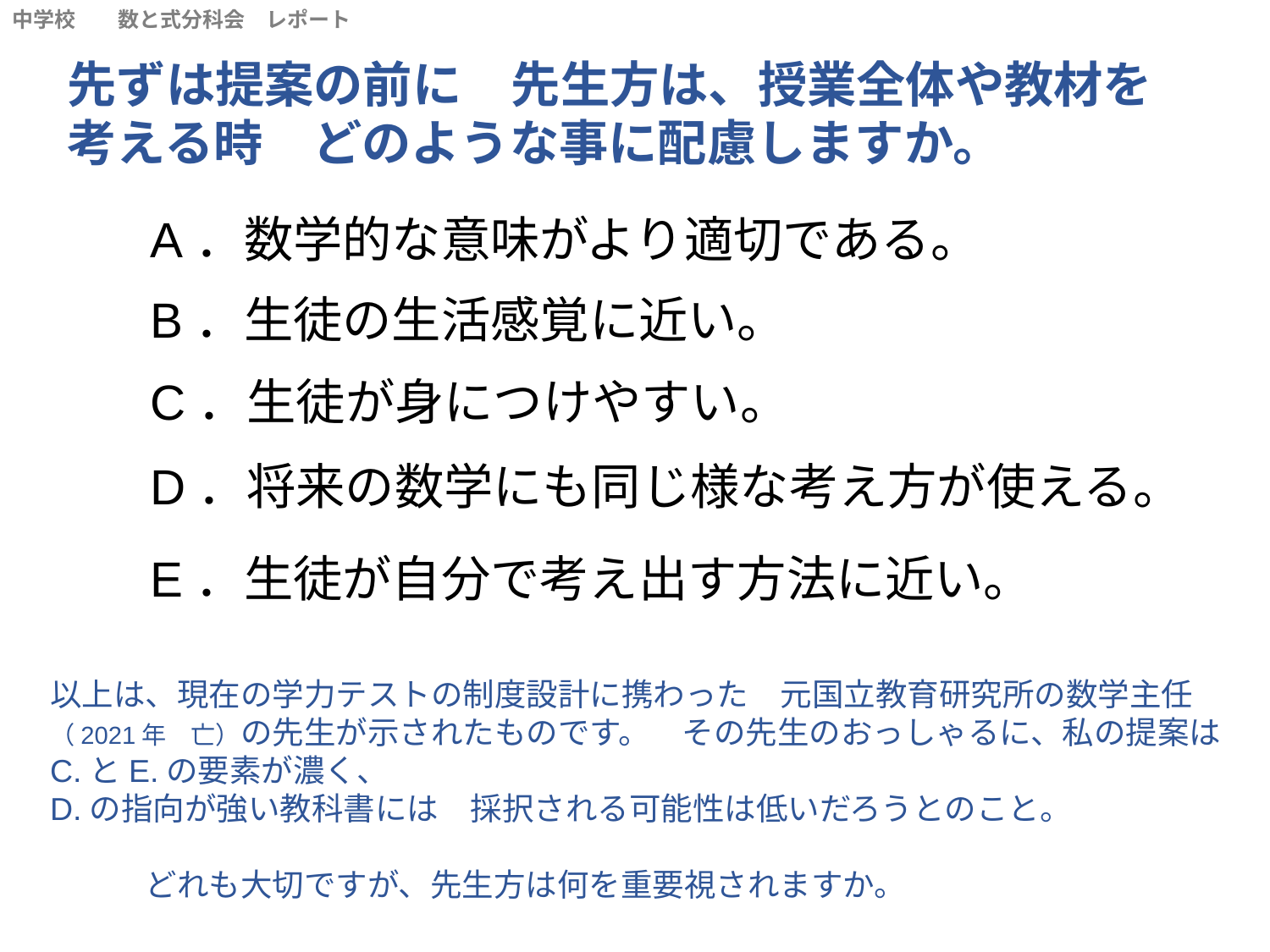

中学校　　数と式分科会　レポート
先ずは提案の前に　先生方は、授業全体や教材を
考える時　どのような事に配慮しますか。

A．数学的な意味がより適切である。

B．生徒の生活感覚に近い。
C．生徒が身につけやすい。

D．将来の数学にも同じ様な考え方が使える。
E．生徒が自分で考え出す方法に近い。

以上は、現在の学力テストの制度設計に携わった　元国立教育研究所の数学主任
（2021年　亡）の先生が示されたものです。　その先生のおっしゃるに、私の提案は
C.とE.の要素が濃く、
D.の指向が強い教科書には　採択される可能性は低いだろうとのこと。

　　　どれも大切ですが、先生方は何を重要視されますか。